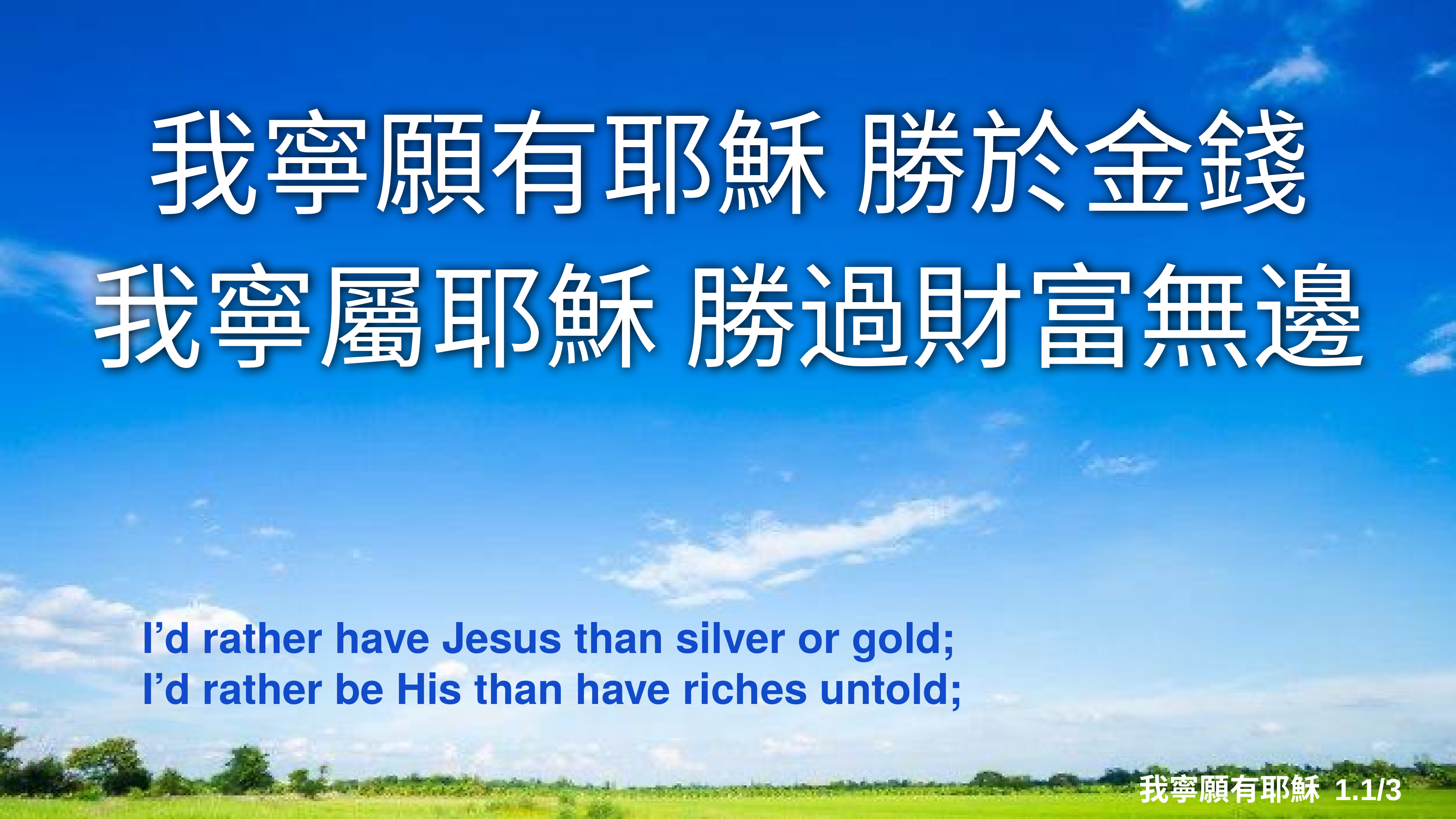

我寧願有耶穌 勝於金錢
我寧屬耶穌 勝過財富無邊
I’d rather have Jesus than silver or gold;
I’d rather be His than have riches untold;
我寧願有耶穌 1.1/3